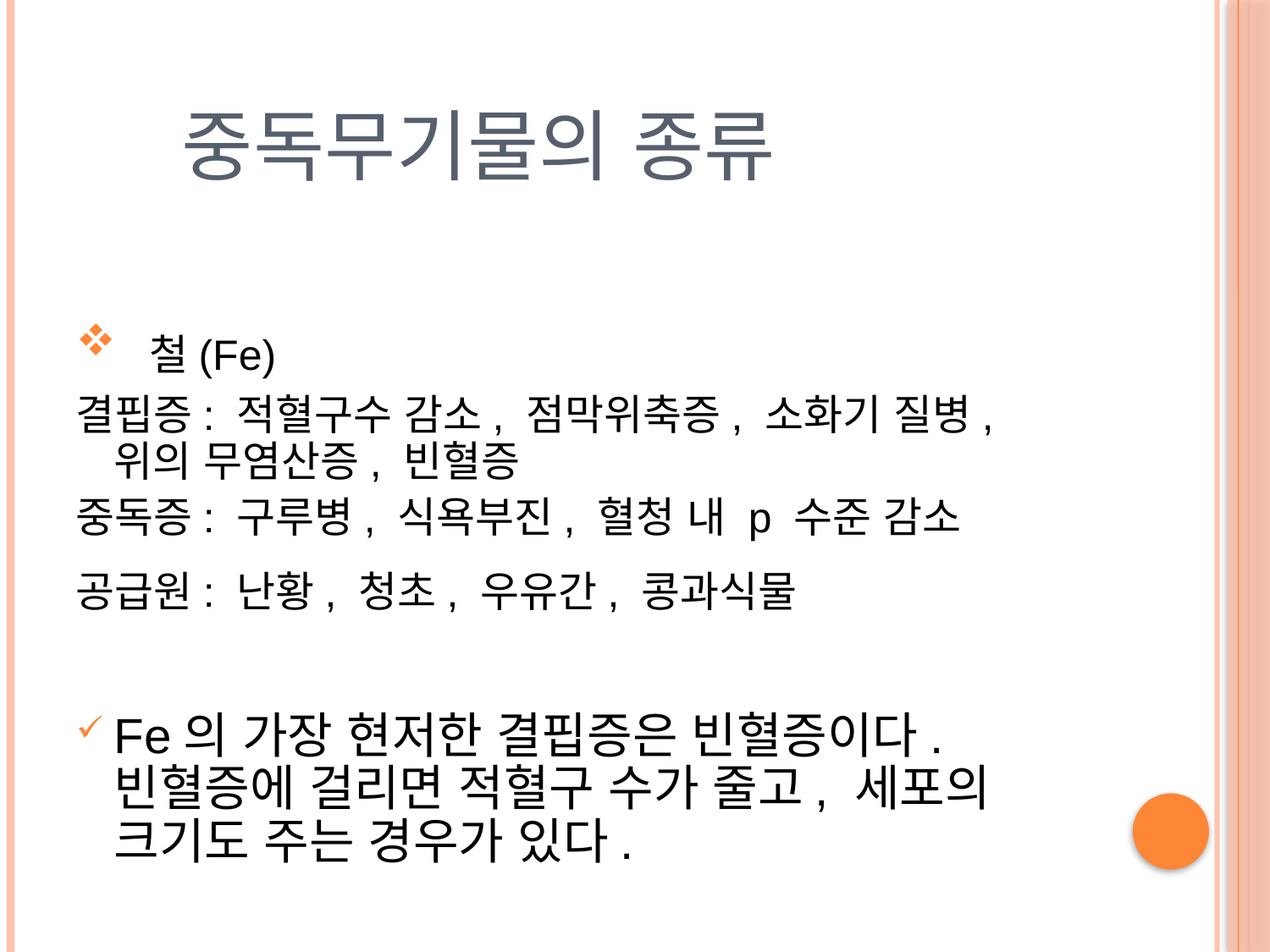

# 중독무기물의 종류

 철(Fe)
결핍증: 적혈구수 감소, 점막위축증, 소화기 질병, 위의 무염산증, 빈혈증
중독증: 구루병, 식욕부진, 혈청 내 p 수준 감소
공급원: 난황, 청초, 우유간, 콩과식물

Fe의 가장 현저한 결핍증은 빈혈증이다. 빈혈증에 걸리면 적혈구 수가 줄고, 세포의 크기도 주는 경우가 있다.